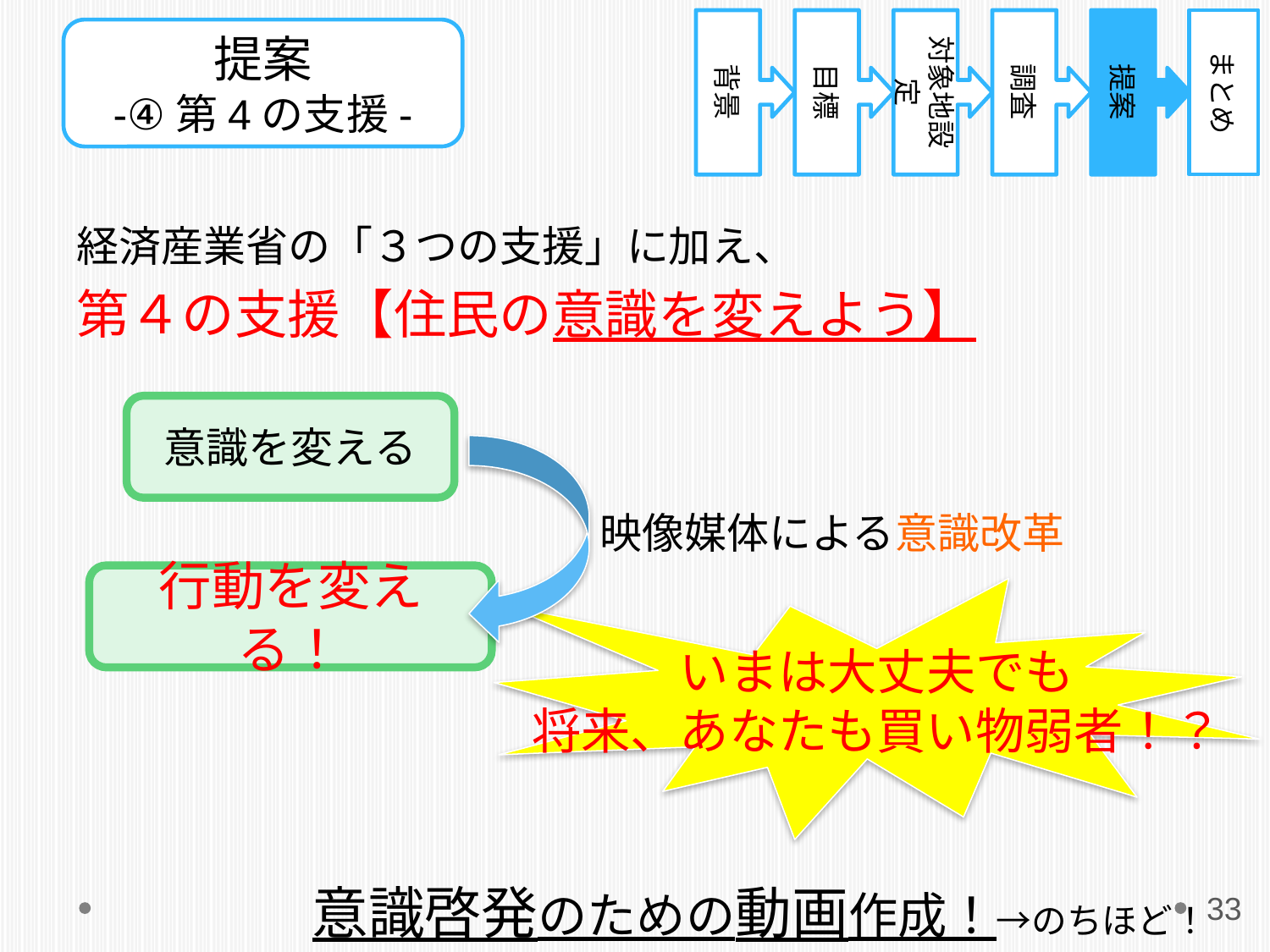

#
背景
目標
対象地設定
調査
提案
まとめ
提案
-④第4の支援-
経済産業省の「３つの支援」に加え、
第４の支援【住民の意識を変えよう】
意識を変える

映像媒体による意識改革
行動を変える！

いまは大丈夫でも
将来、あなたも買い物弱者！？
意識啓発のための動画作成！→のちほど！
33